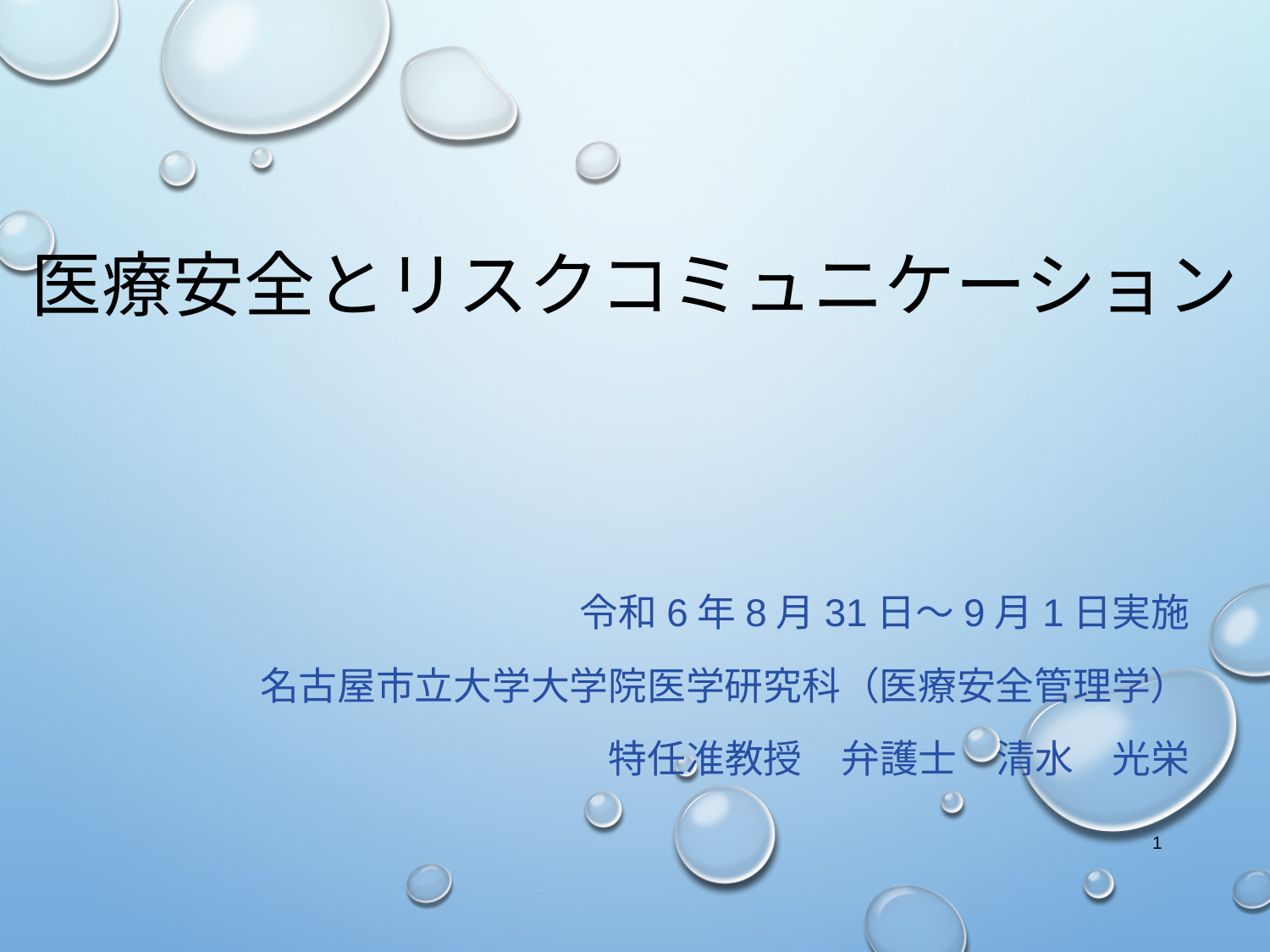

# 医療安全とリスクコミュニケーション
令和6年8月31日～9月1日実施
名古屋市立大学大学院医学研究科（医療安全管理学）
特任准教授　弁護士　清水　光栄
1